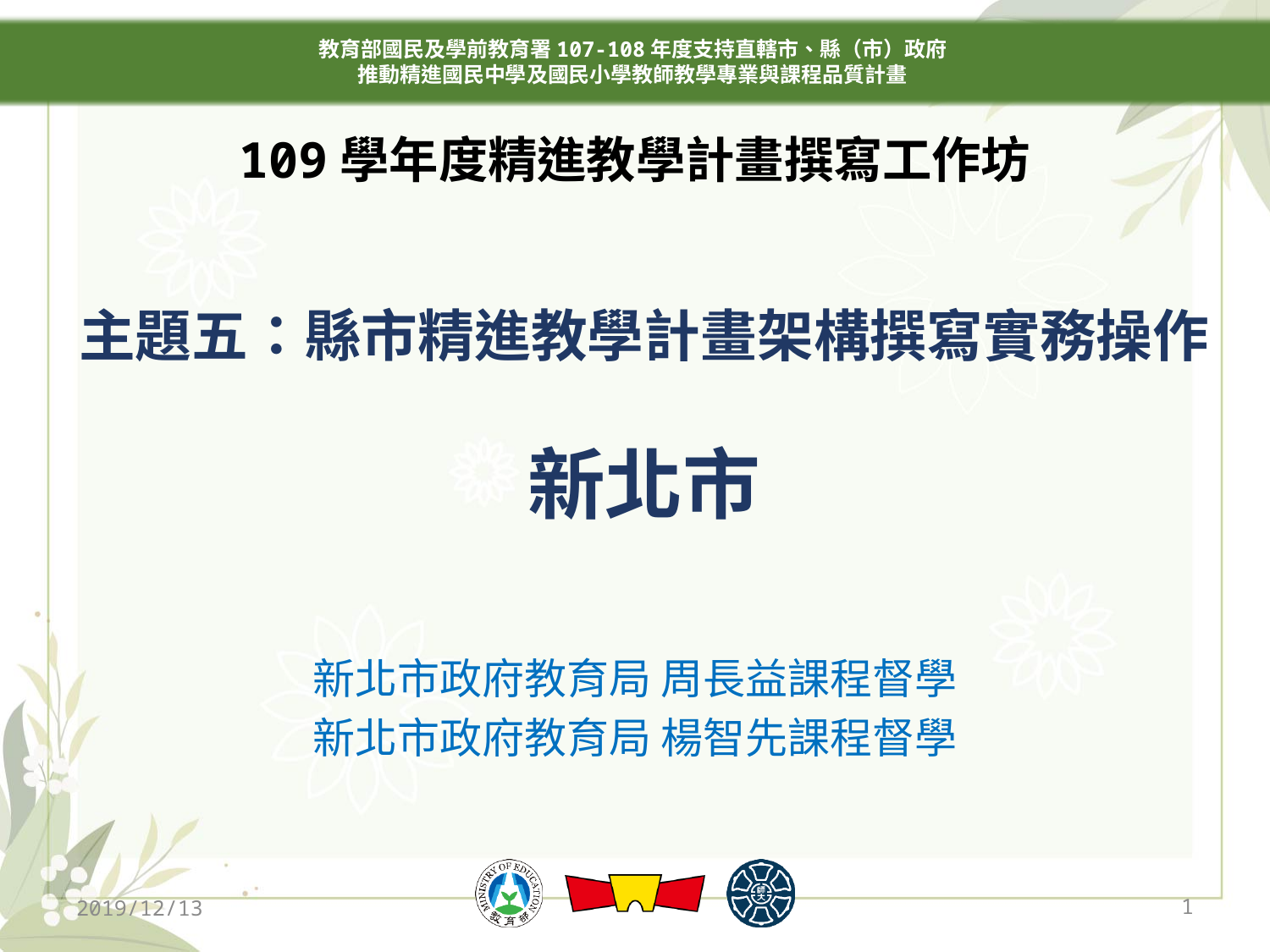

主題五：縣市精進教學計畫架構撰寫實務操作

新北市
新北市政府教育局 周長益課程督學
新北市政府教育局 楊智先課程督學
2019/12/13
1